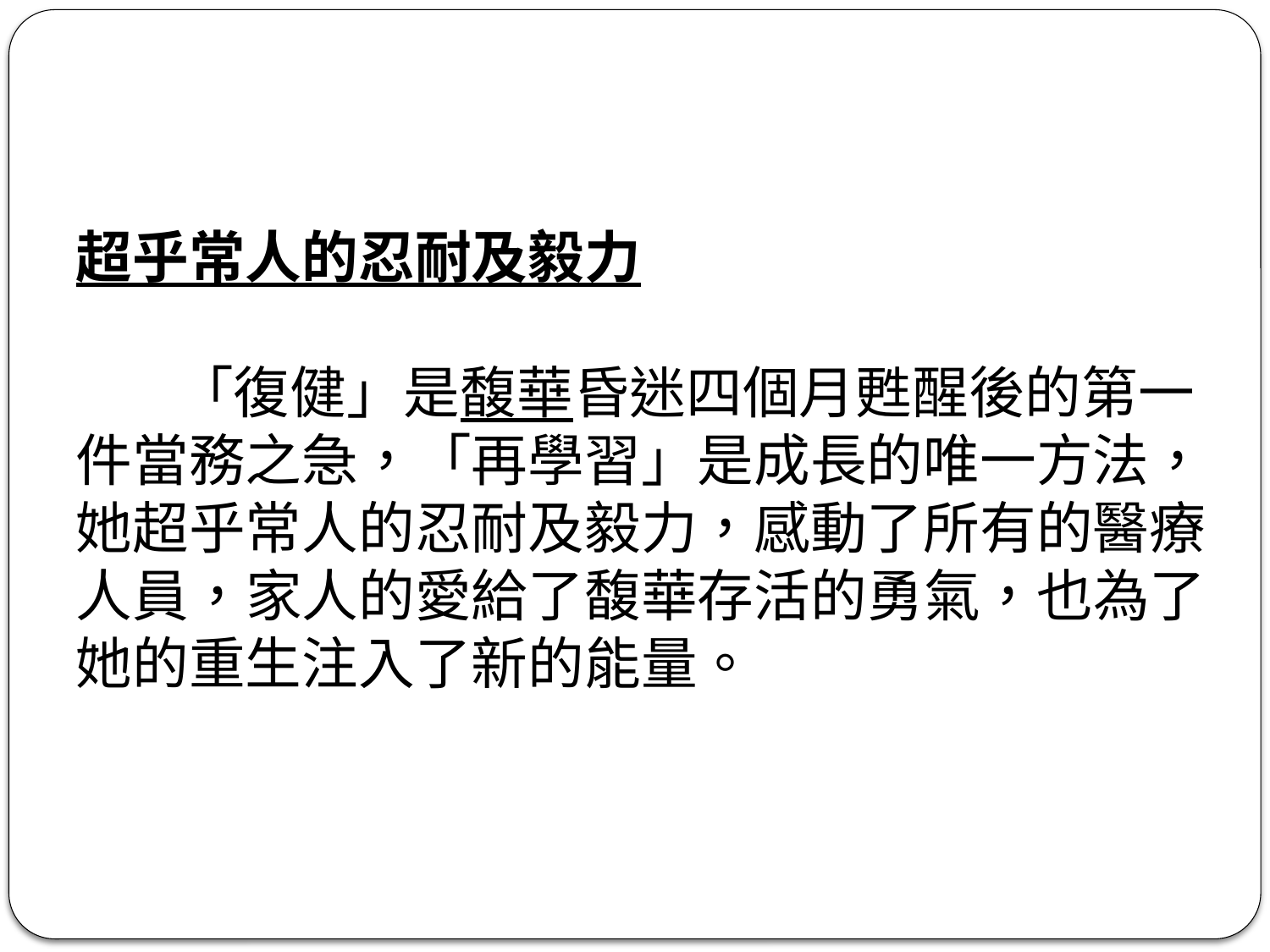

# 超乎常人的忍耐及毅力         「復健」是馥華昏迷四個月甦醒後的第一件當務之急，「再學習」是成長的唯一方法，她超乎常人的忍耐及毅力，感動了所有的醫療人員，家人的愛給了馥華存活的勇氣，也為了她的重生注入了新的能量。